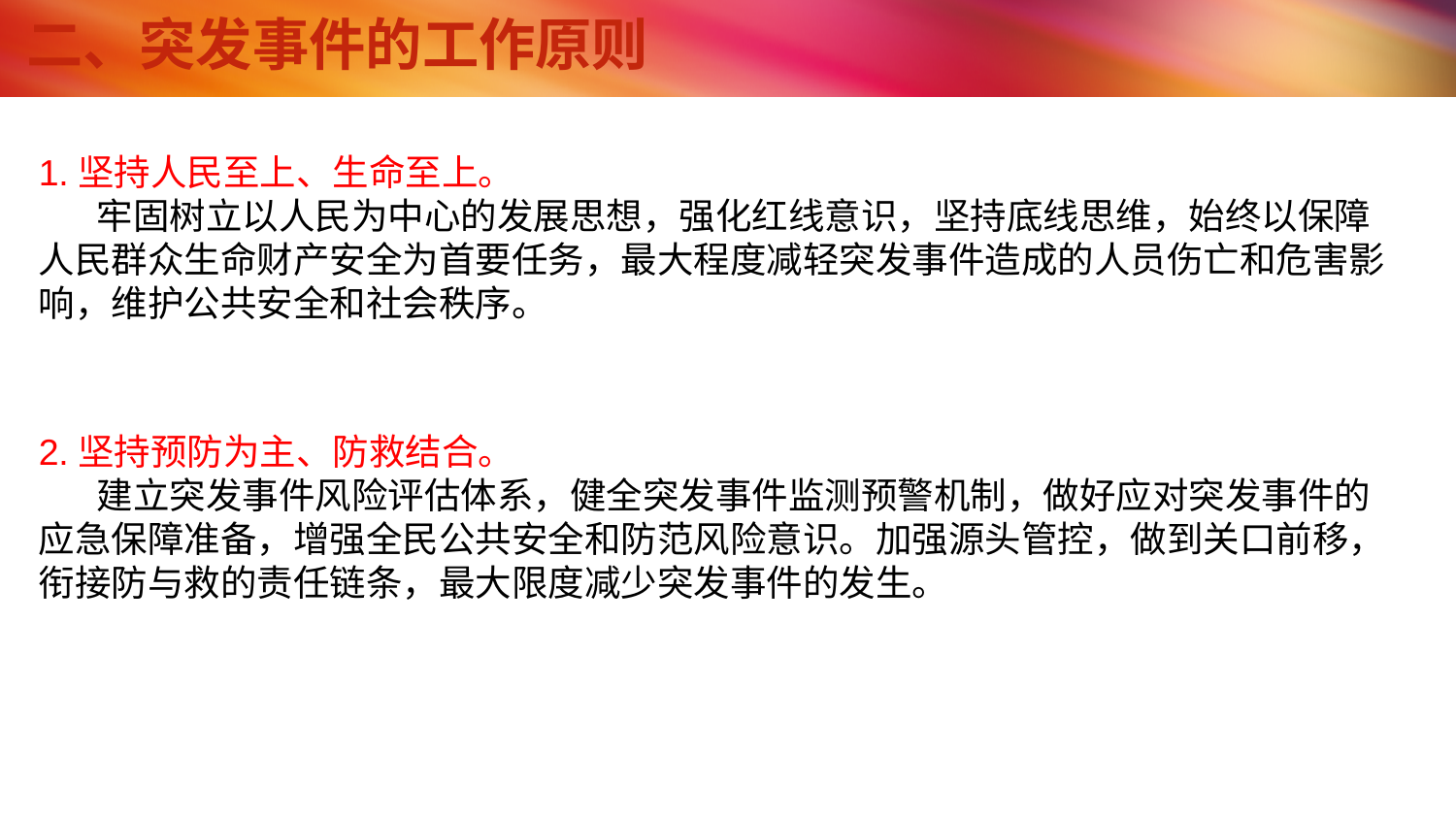

# 二、突发事件的工作原则
1.坚持人民至上、生命至上。
      牢固树立以人民为中心的发展思想，强化红线意识，坚持底线思维，始终以保障人民群众生命财产安全为首要任务，最大程度减轻突发事件造成的人员伤亡和危害影响，维护公共安全和社会秩序。
2.坚持预防为主、防救结合。
      建立突发事件风险评估体系，健全突发事件监测预警机制，做好应对突发事件的应急保障准备，增强全民公共安全和防范风险意识。加强源头管控，做到关口前移，衔接防与救的责任链条，最大限度减少突发事件的发生。